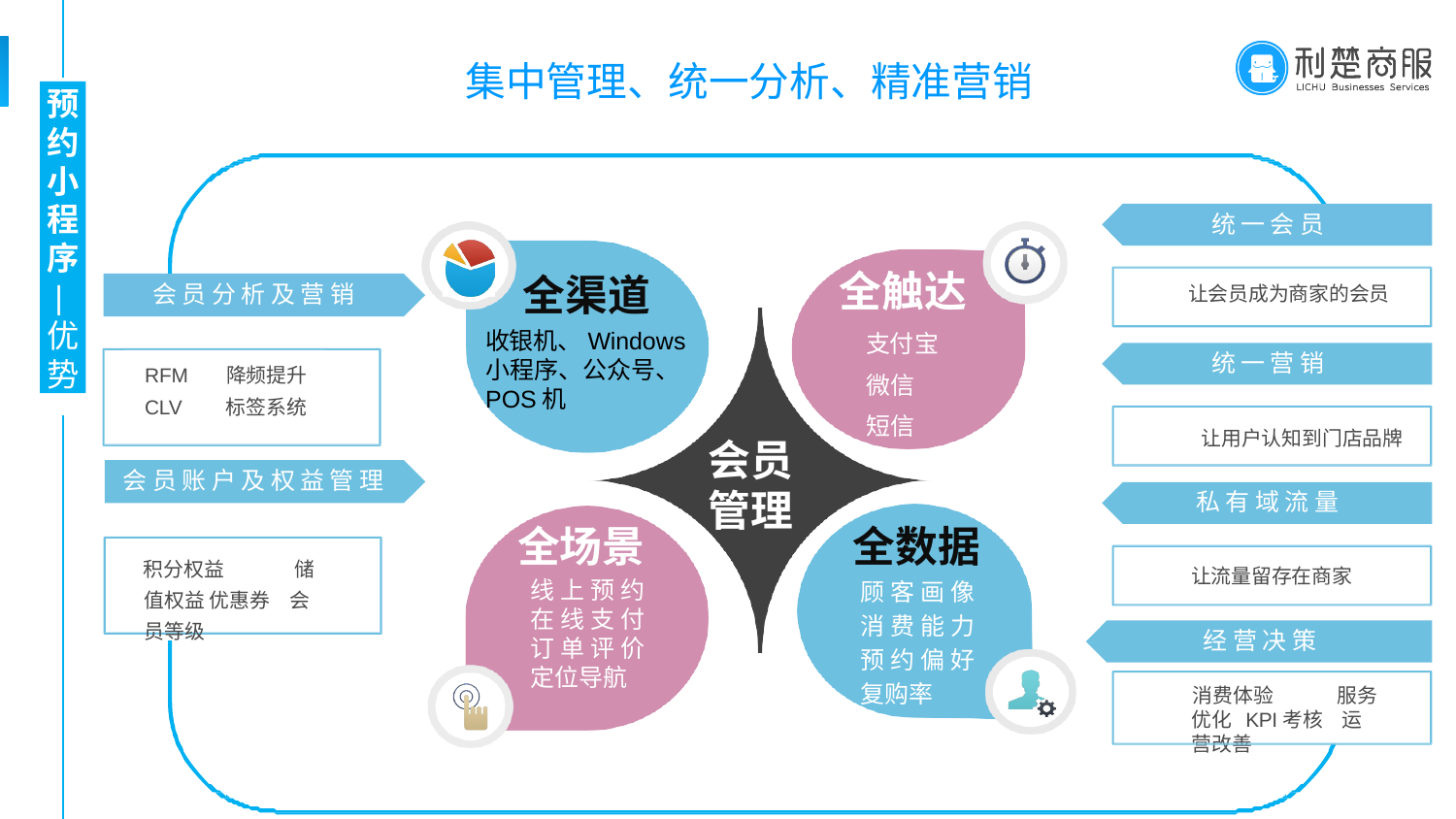

# 集中管理、统一分析、精准营销
预 约 小 程 序
|  优 势

统 一 会 员

全触达
支付宝
微信
短信
   全渠道
收银机、Windows 小程序、公众号、POS机

会 员 分 析 及 营 销

让会员成为商家的会员

统 一 营 销

RFM	降频提升
CLV	标签系统

让用户认知到门店品牌
会员 管理

会 员 账 户 及 权 益 管 理

私 有 域 流 量

全场景
线上预约 在线支付 订单评价 定位导航
全数据
顾客画像 消费能力 预约偏好 复购率

积分权益	 储值权益 优惠券	会员等级
让流量留存在商家

经 营 决 策
消费体验	服务优化  KPI考核	 运营改善